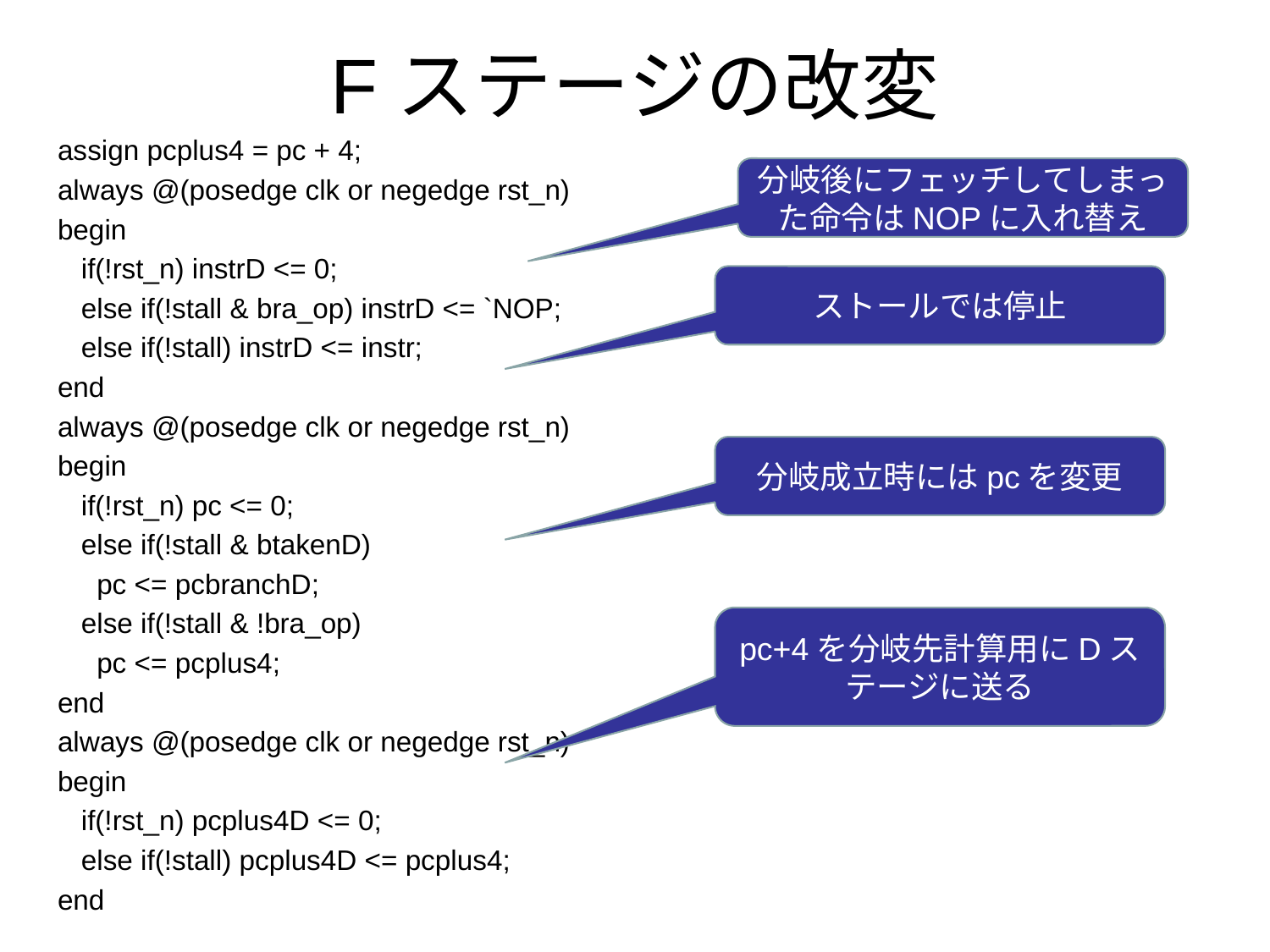

# Fステージの改変
assign pcplus4 = pc + 4;
always @(posedge clk or negedge rst_n)
begin
   if(!rst_n) instrD <= 0;
   else if(!stall & bra_op) instrD <= `NOP;
   else if(!stall) instrD <= instr;
end
always @(posedge clk or negedge rst_n)
begin
   if(!rst_n) pc <= 0;
   else if(!stall & btakenD)
     pc <= pcbranchD;
   else if(!stall & !bra_op)
     pc <= pcplus4;
end
always @(posedge clk or negedge rst_n)
begin
   if(!rst_n) pcplus4D <= 0;
   else if(!stall) pcplus4D <= pcplus4;
end

分岐後にフェッチしてしまった命令はNOPに入れ替え
ストールでは停止
分岐成立時にはpcを変更
pc+4を分岐先計算用にDステージに送る